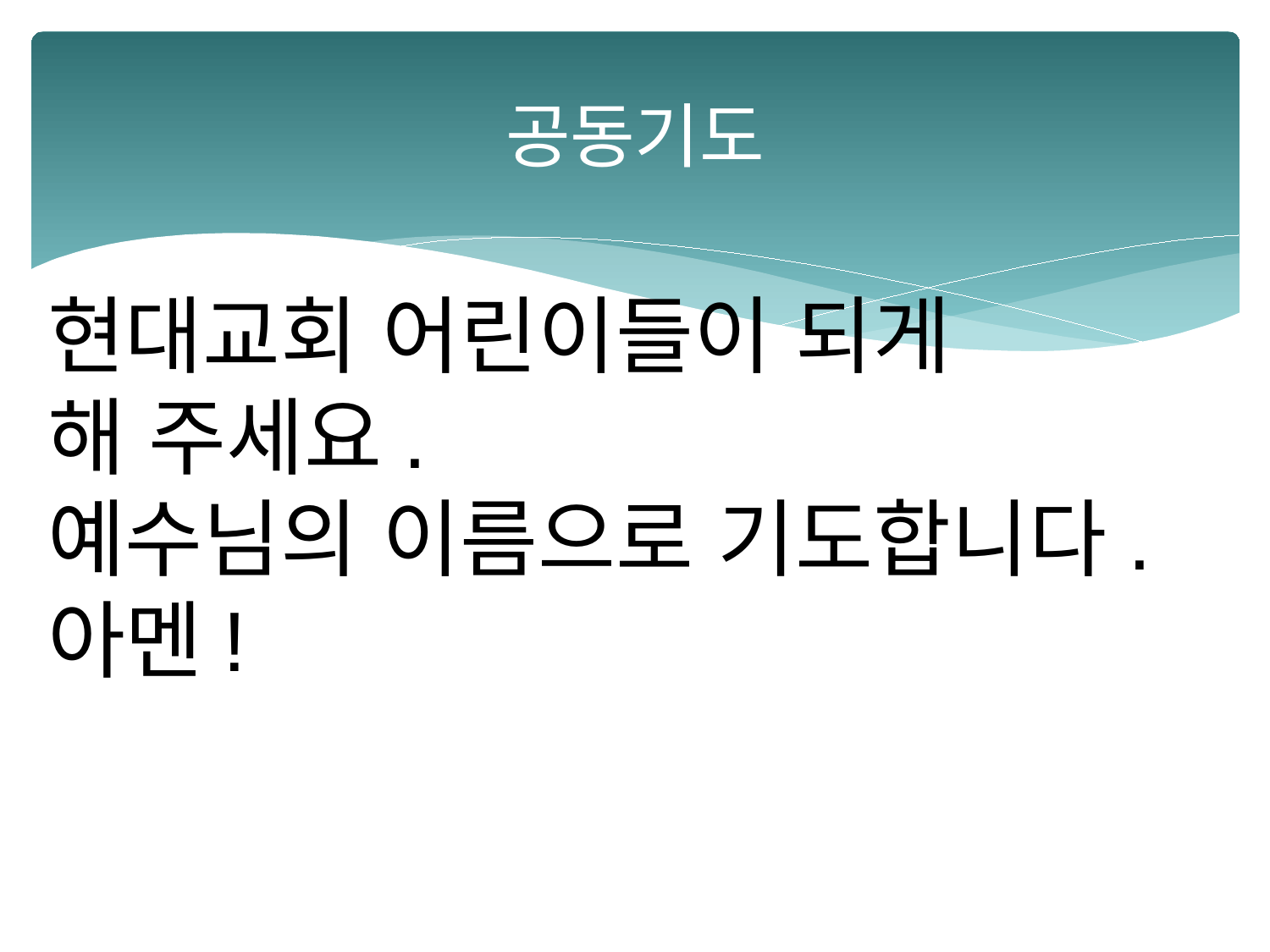

# 공동기도

현대교회 어린이들이 되게
해 주세요.
예수님의 이름으로 기도합니다.
아멘!